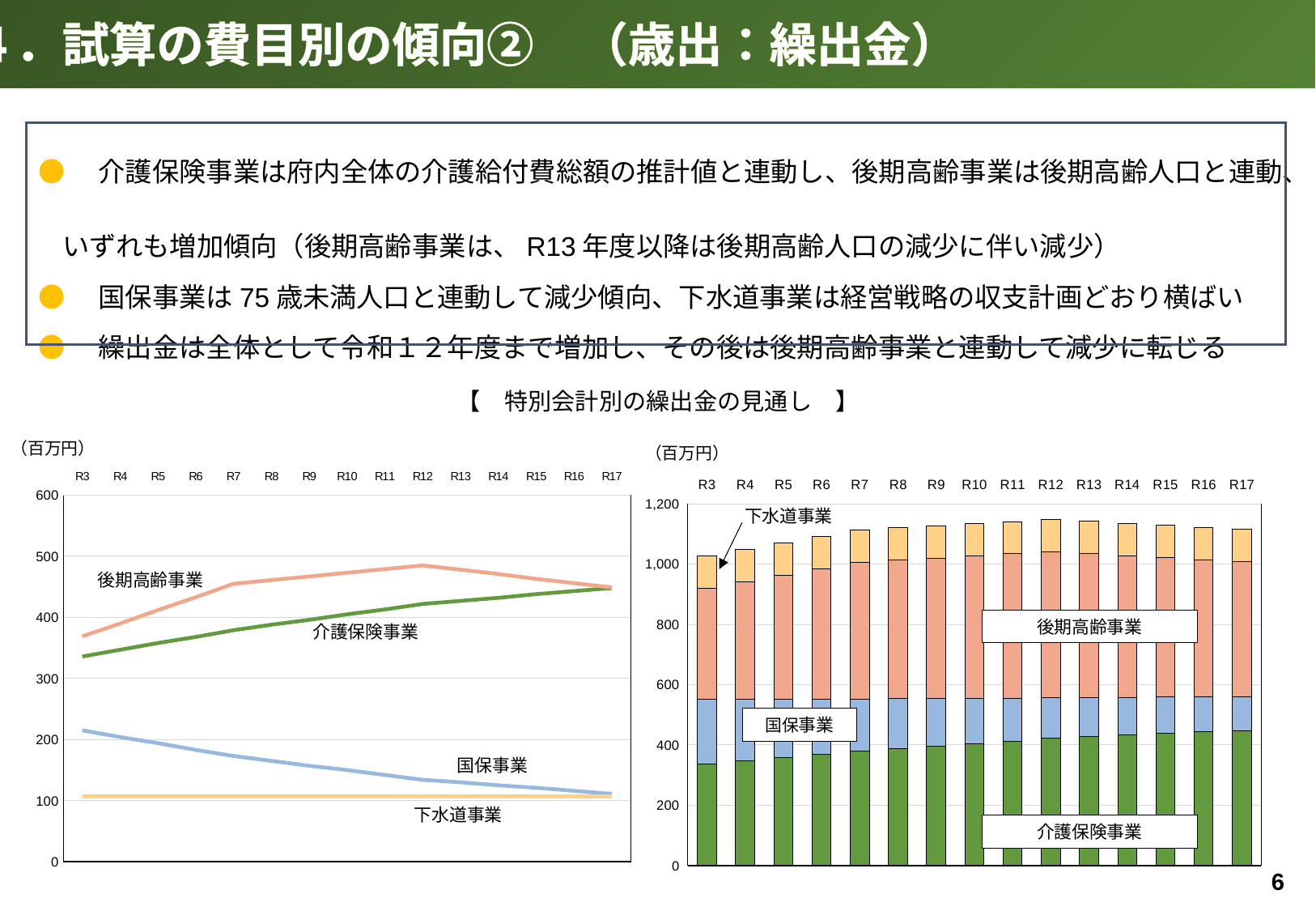

４．試算の費目別の傾向②　（歳出：繰出金）

●　介護保険事業は府内全体の介護給付費総額の推計値と連動し、後期高齢事業は後期高齢人口と連動、
    いずれも増加傾向（後期高齢事業は、R13年度以降は後期高齢人口の減少に伴い減少）
●　国保事業は75歳未満人口と連動して減少傾向、下水道事業は経営戦略の収支計画どおり横ばい
●　繰出金は全体として令和１２年度まで増加し、その後は後期高齢事業と連動して減少に転じる
【　特別会計別の繰出金の見通し　】
（百万円）
（百万円）

### Chart

| Category | 介護 | 国保 | 後期高齢 | 下水 |
|---|---|---|---|---|
| R3 | 336.0 | 215.0 | 369.0 | 107.0 |
| R4 | 347.0 | 204.0 | 390.0 | 107.0 |
| R5 | 358.0 | 194.0 | 412.0 | 107.0 |
| R6 | 368.0 | 183.0 | 433.0 | 107.0 |
| R7 | 379.0 | 173.0 | 455.0 | 107.0 |
| R8 | 388.0 | 165.0 | 461.0 | 107.0 |
| R9 | 396.0 | 157.0 | 467.0 | 107.0 |
| R10 | 405.0 | 150.0 | 473.0 | 107.0 |
| R11 | 413.0 | 142.0 | 479.0 | 107.0 |
| R12 | 422.0 | 134.0 | 485.0 | 107.0 |
| R13 | 427.0 | 130.0 | 478.0 | 107.0 |
| R14 | 432.0 | 125.0 | 471.0 | 107.0 |
| R15 | 438.0 | 121.0 | 463.0 | 107.0 |
| R16 | 443.0 | 116.0 | 456.0 | 107.0 |
| R17 | 448.0 | 111.0 | 449.0 | 107.0 |

### Chart

| Category | 介護 | 国保 | 後期高齢 | 下水 |
|---|---|---|---|---|
| R3 | 336.0 | 215.0 | 369.0 | 107.0 |
| R4 | 347.0 | 204.0 | 390.0 | 107.0 |
| R5 | 358.0 | 194.0 | 412.0 | 107.0 |
| R6 | 368.0 | 183.0 | 433.0 | 107.0 |
| R7 | 379.0 | 173.0 | 455.0 | 107.0 |
| R8 | 388.0 | 165.0 | 461.0 | 107.0 |
| R9 | 396.0 | 157.0 | 467.0 | 107.0 |
| R10 | 405.0 | 150.0 | 473.0 | 107.0 |
| R11 | 413.0 | 142.0 | 479.0 | 107.0 |
| R12 | 422.0 | 134.0 | 485.0 | 107.0 |
| R13 | 427.0 | 130.0 | 478.0 | 107.0 |
| R14 | 432.0 | 125.0 | 471.0 | 107.0 |
| R15 | 438.0 | 121.0 | 463.0 | 107.0 |
| R16 | 443.0 | 116.0 | 456.0 | 107.0 |
| R17 | 448.0 | 111.0 | 449.0 | 107.0 |
下水道事業
後期高齢事業
後期高齢事業
介護保険事業
国保事業
国保事業
下水道事業
介護保険事業
6